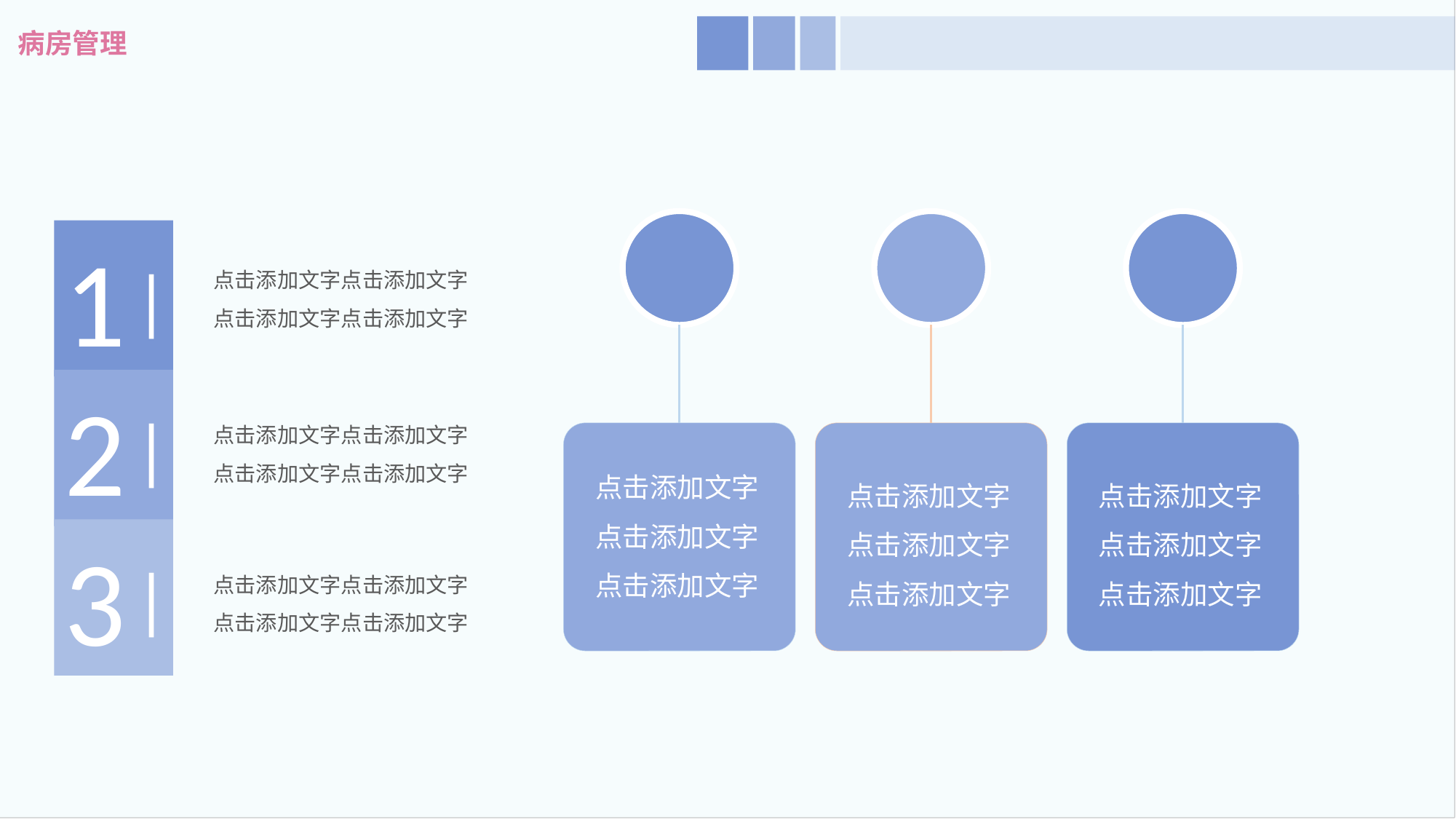

病房管理

Lorem ipsum dolor sit amet, consectetur adipisicing elit.

Lorem ipsum dolor sit amet, consectetur adipisicing elit.

Lorem ipsum dolor sit amet, consectetur adipisicing elit.
1
点击添加文字点击添加文字
点击添加文字点击添加文字
|
2
|
点击添加文字点击添加文字
点击添加文字点击添加文字
点击添加文字
点击添加文字
点击添加文字
点击添加文字
点击添加文字
点击添加文字
点击添加文字
点击添加文字
点击添加文字
3
|
点击添加文字点击添加文字
点击添加文字点击添加文字